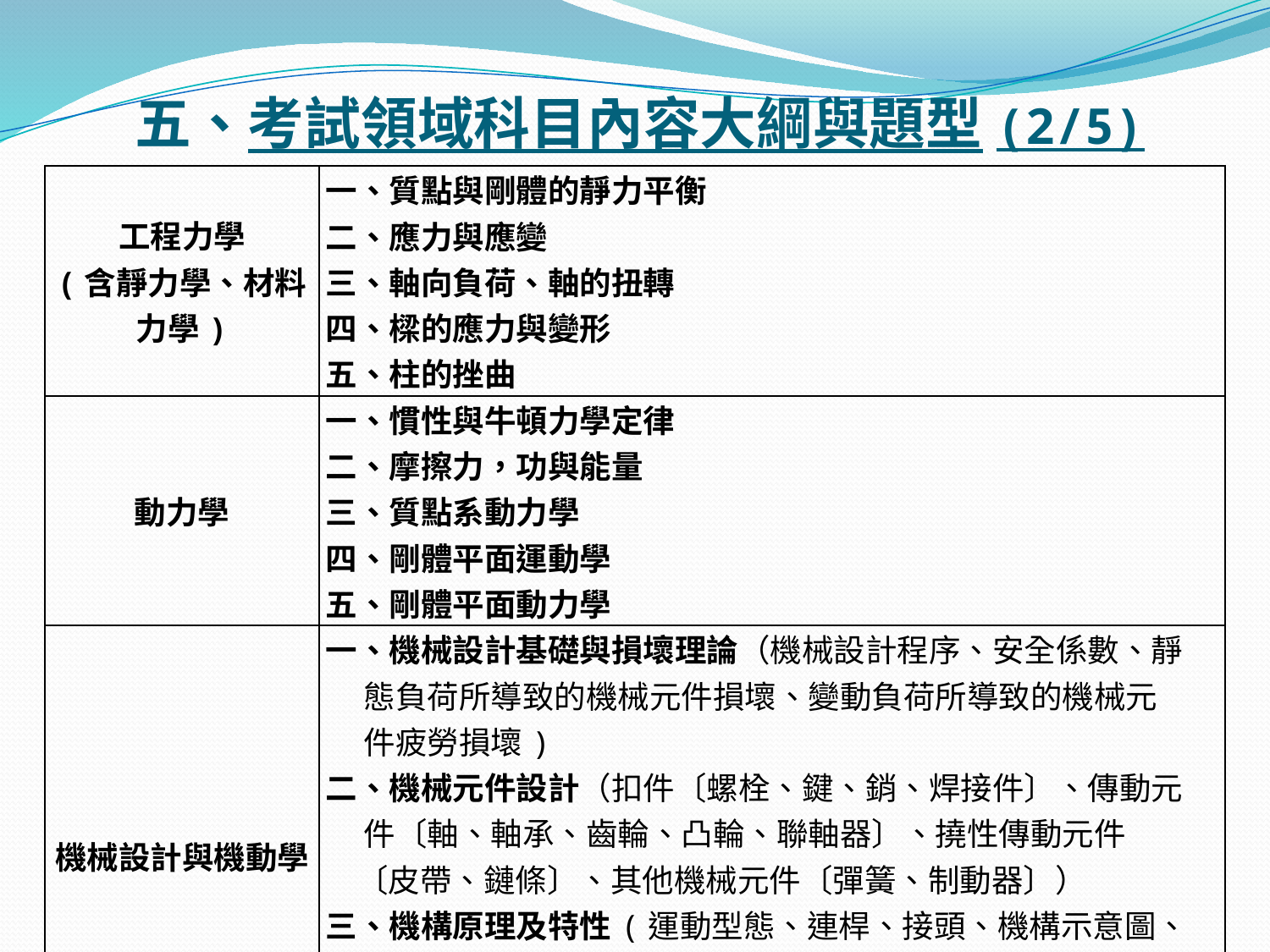

# 五、考試領域科目內容大綱與題型(2/5)
| 工程力學 (含靜力學、材料力學) | 一、質點與剛體的靜力平衡 二、應力與應變 三、軸向負荷、軸的扭轉 四、樑的應力與變形 五、柱的挫曲 |
| --- | --- |
| 動力學 | 一、慣性與牛頓力學定律 二、摩擦力，功與能量 三、質點系動力學 四、剛體平面運動學 五、剛體平面動力學 |
| 機械設計與機動學 | 一、機械設計基礎與損壞理論（機械設計程序、安全係數、靜 態負荷所導致的機械元件損壞、變動負荷所導致的機械元 件疲勞損壞) 二、機械元件設計（扣件〔螺栓、鍵、銷、焊接件〕、傳動元 件〔軸、軸承、齒輪、凸輪、聯軸器〕、撓性傳動元件 〔皮帶、鏈條〕、其他機械元件〔彈簧、制動器〕） 三、機構原理及特性(運動型態、連桿、接頭、機構示意圖、 四連桿機構、滑塊曲柄機構、軸節機構) 四、機構運動(連桿運動、運動自由度、位置軌跡、瞬心、速 度分析) |